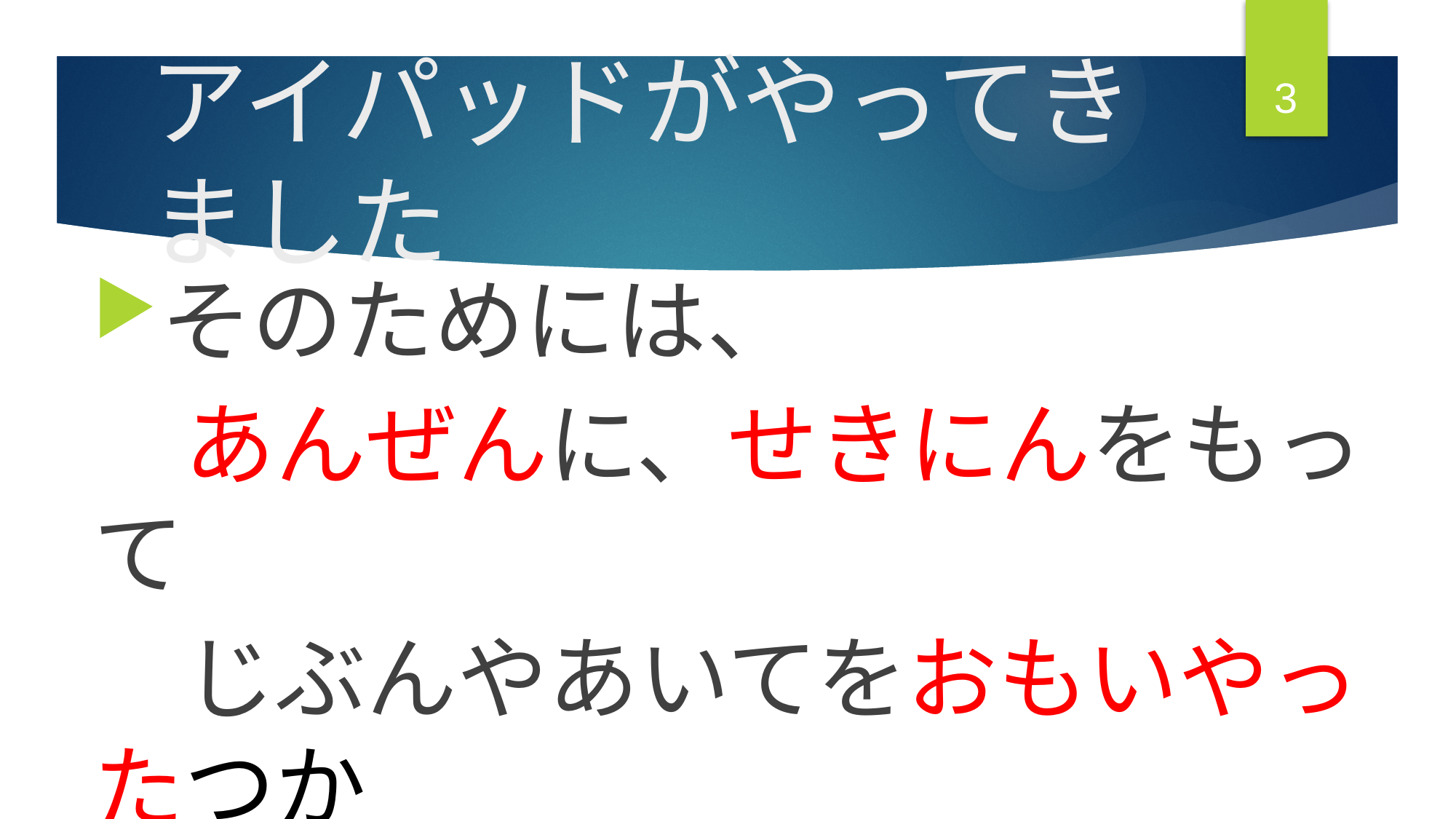

3
# アイパッドがやってきました
そのためには、
　あんぜんに、せきにんをもって
　じぶんやあいてをおもいやったつか
　いかたを　しなければいけません。